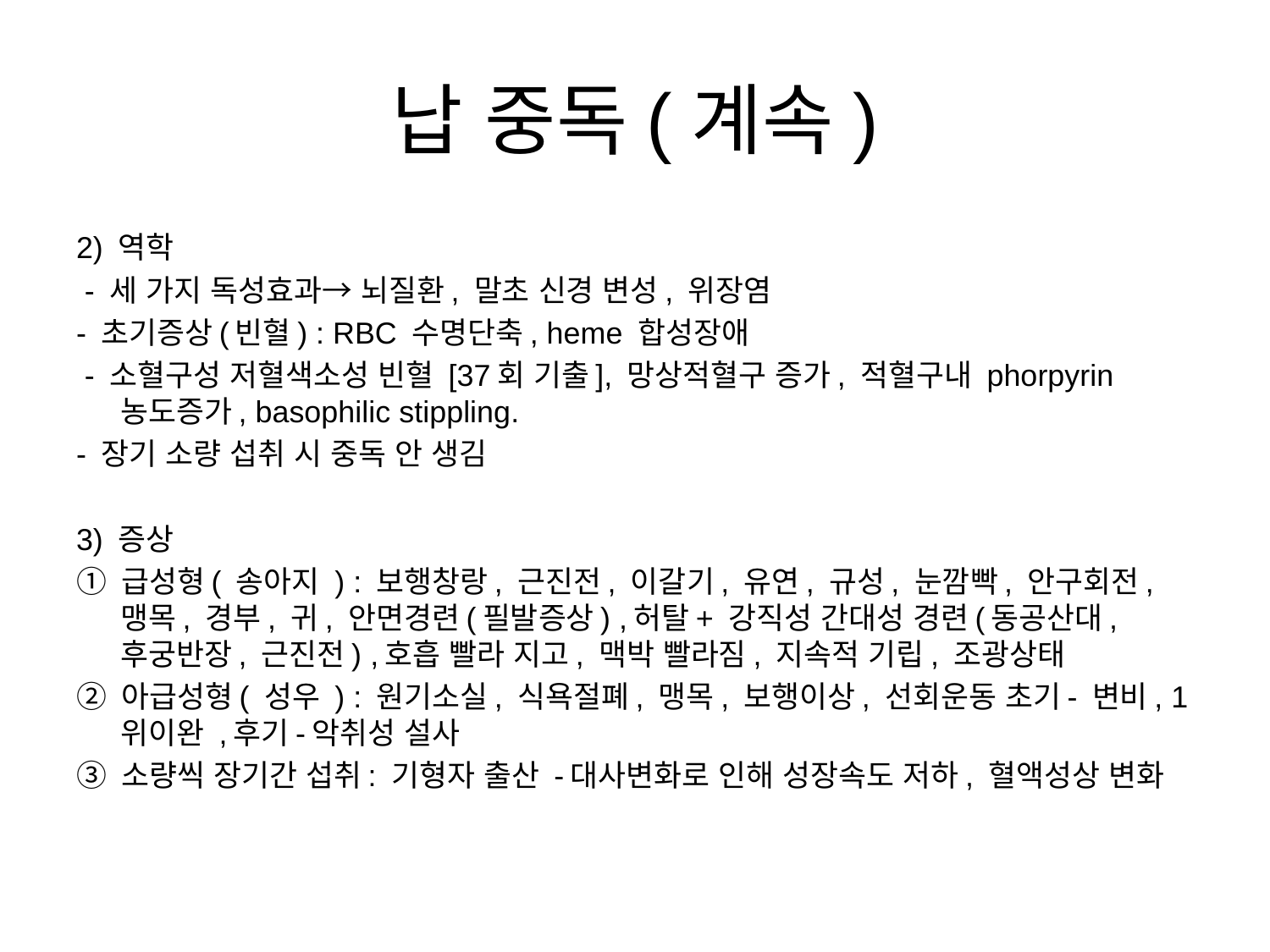

# 납 중독(계속)
2) 역학
 - 세 가지 독성효과→ 뇌질환, 말초 신경 변성, 위장염
- 초기증상(빈혈) : RBC 수명단축, heme 합성장애
 - 소혈구성 저혈색소성 빈혈 [37회 기출], 망상적혈구 증가, 적혈구내 phorpyrin농도증가, basophilic stippling.
- 장기 소량 섭취 시 중독 안 생김

3) 증상
① 급성형( 송아지 ) : 보행창랑, 근진전, 이갈기, 유연, 규성, 눈깜빡, 안구회전, 맹목, 경부, 귀, 안면경련(필발증상) ,허탈+ 강직성 간대성 경련(동공산대, 후궁반장, 근진전) ,호흡 빨라 지고, 맥박 빨라짐, 지속적 기립, 조광상태
② 아급성형( 성우 ) : 원기소실, 식욕절폐, 맹목, 보행이상, 선회운동 초기- 변비, 1위이완 ,후기-악취성 설사
③ 소량씩 장기간 섭취: 기형자 출산 -대사변화로 인해 성장속도 저하, 혈액성상 변화